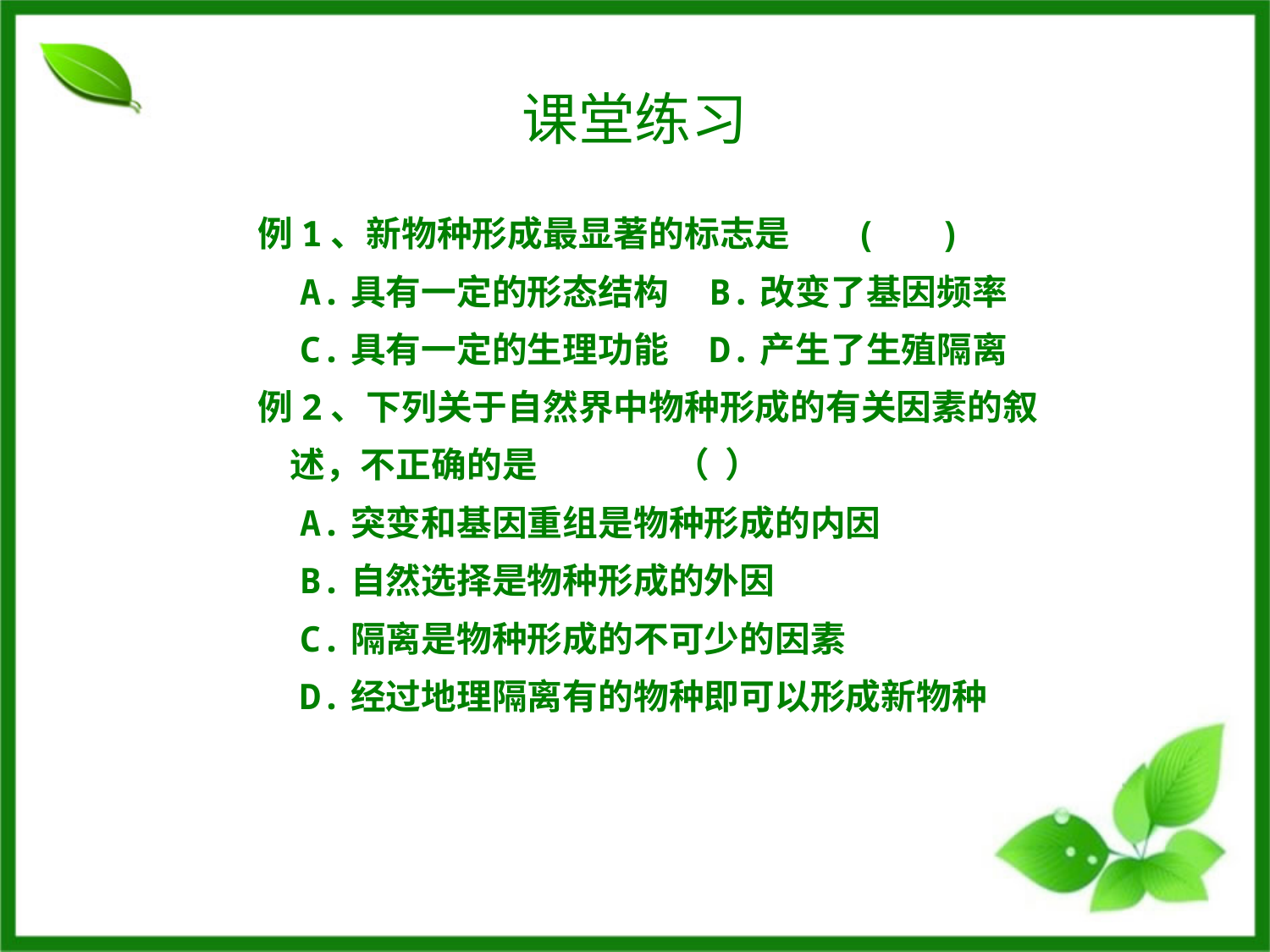

# 课堂练习
例1、新物种形成最显著的标志是       (   )
  A.具有一定的形态结构    B.改变了基因频率
  C.具有一定的生理功能    D.产生了生殖隔离
例2、下列关于自然界中物种形成的有关因素的叙
   述，不正确的是                 （  ）
  A.突变和基因重组是物种形成的内因
  B.自然选择是物种形成的外因
  C.隔离是物种形成的不可少的因素
  D.经过地理隔离有的物种即可以形成新物种